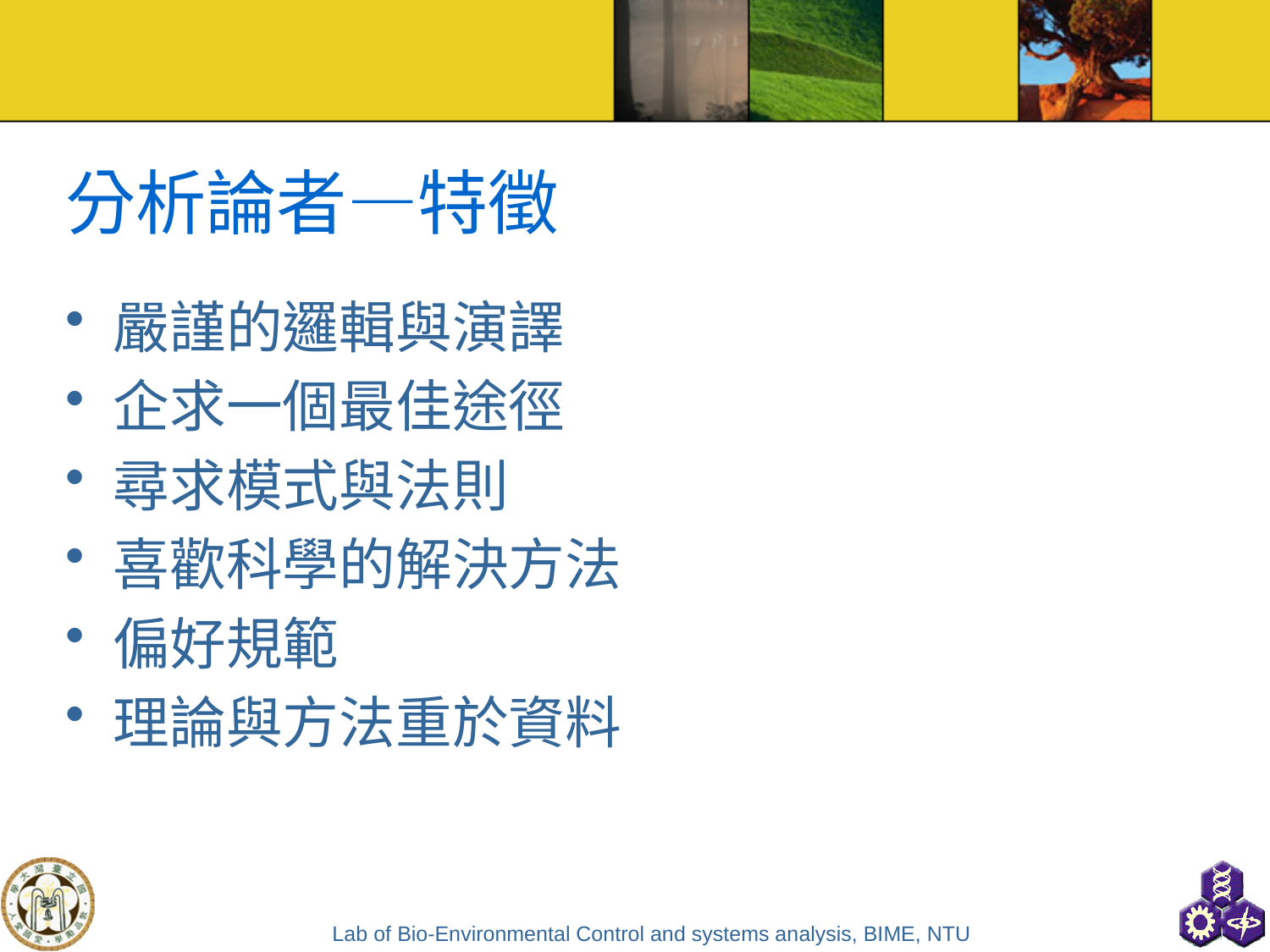

# 分析論者—特徵
嚴謹的邏輯與演譯
企求一個最佳途徑
尋求模式與法則
喜歡科學的解決方法
偏好規範
理論與方法重於資料